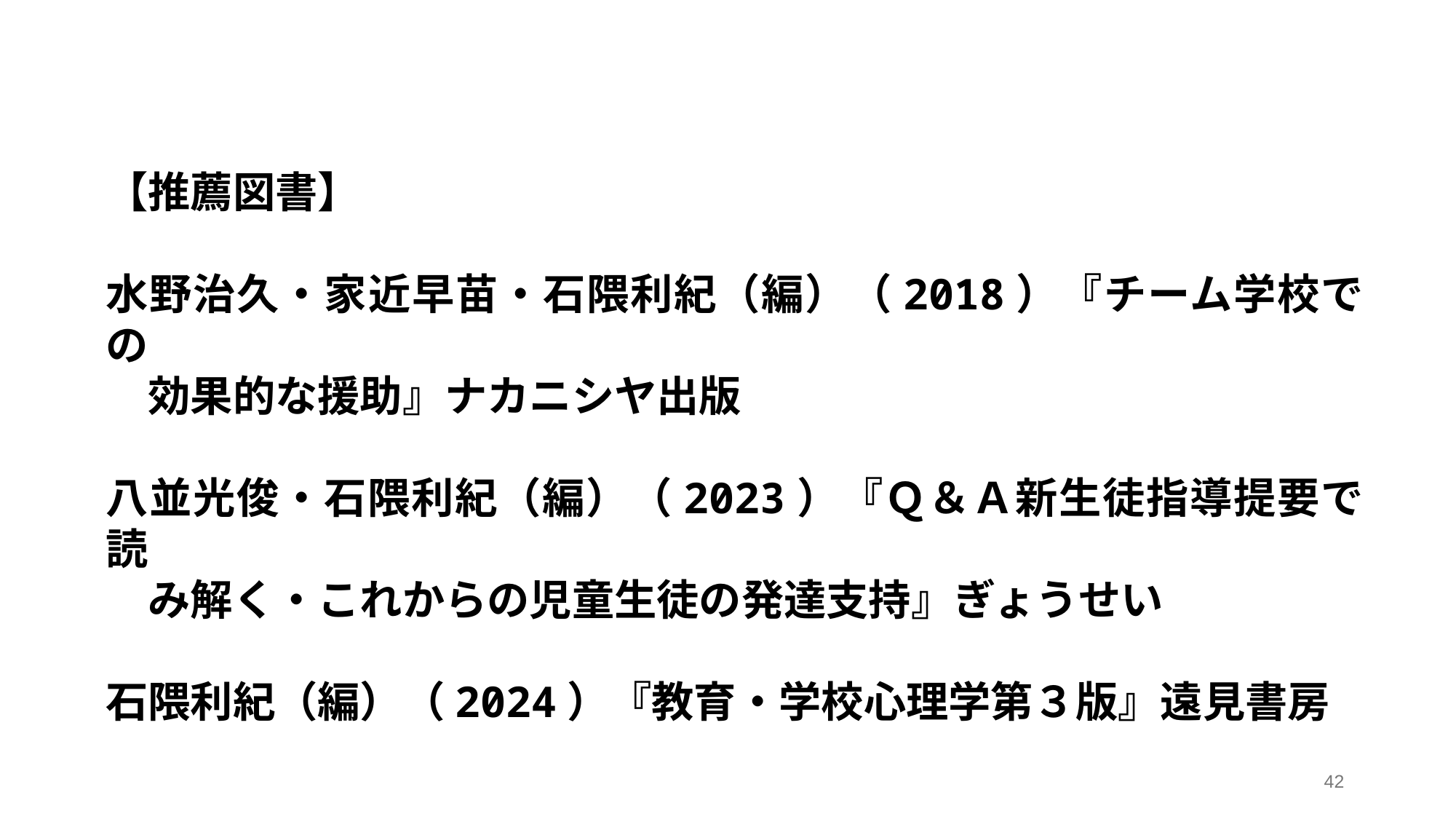

【推薦図書】

水野治久・家近早苗・石隈利紀（編）（2018）『チーム学校での
　効果的な援助』ナカニシヤ出版

八並光俊・石隈利紀（編）（2023）『Ｑ＆Ａ新生徒指導提要で読
　み解く・これからの児童生徒の発達支持』ぎょうせい

石隈利紀（編）（2024）『教育・学校心理学第３版』遠見書房
42